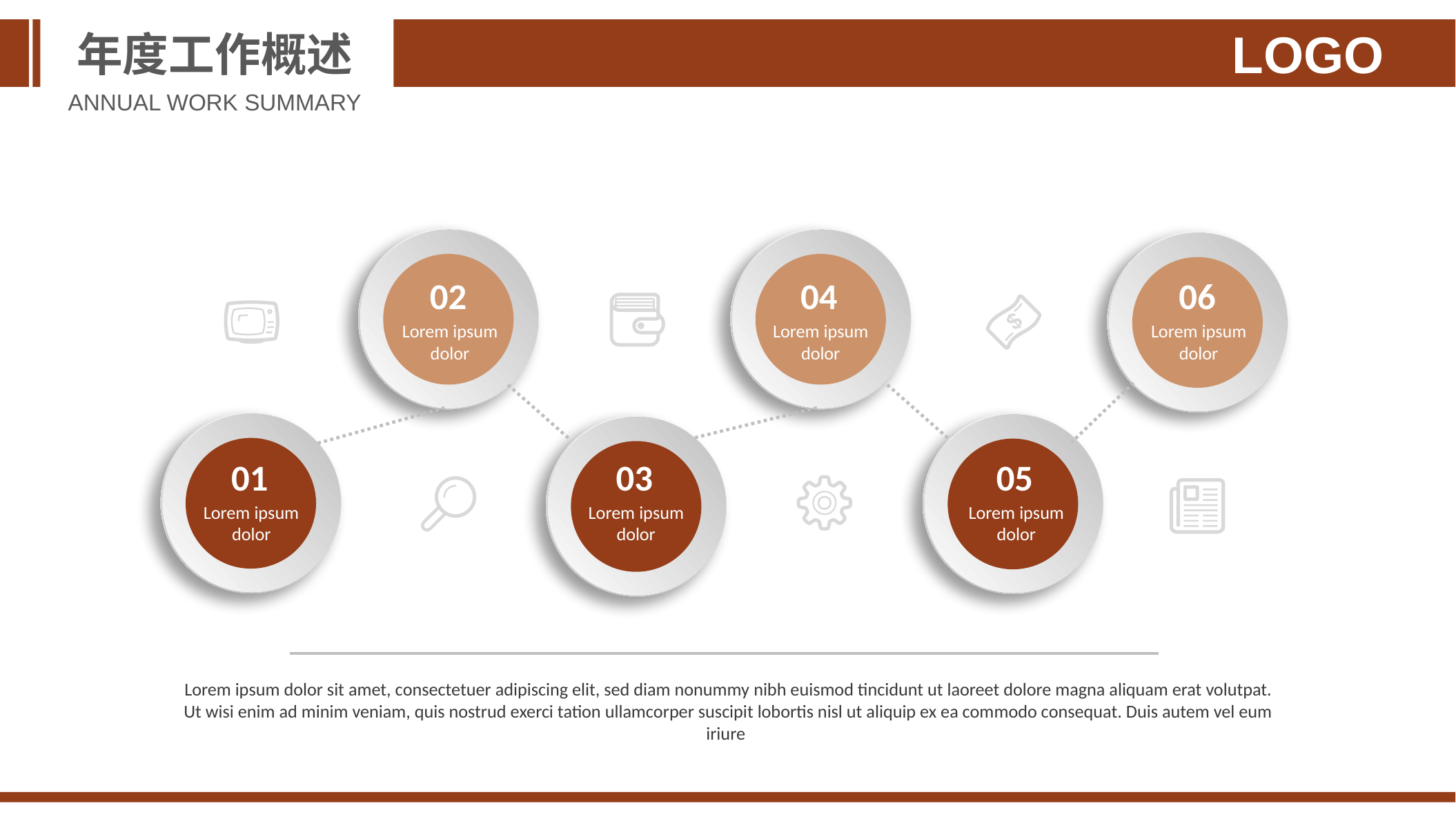

年度工作概述
LOGO
ANNUAL WORK SUMMARY

02
Lorem ipsum dolor
04
Lorem ipsum dolor
06
Lorem ipsum dolor

01
Lorem ipsum dolor
03
Lorem ipsum dolor
05
Lorem ipsum dolor

Lorem ipsum dolor sit amet, consectetuer adipiscing elit, sed diam nonummy nibh euismod tincidunt ut laoreet dolore magna aliquam erat volutpat. Ut wisi enim ad minim veniam, quis nostrud exerci tation ullamcorper suscipit lobortis nisl ut aliquip ex ea commodo consequat. Duis autem vel eum iriure